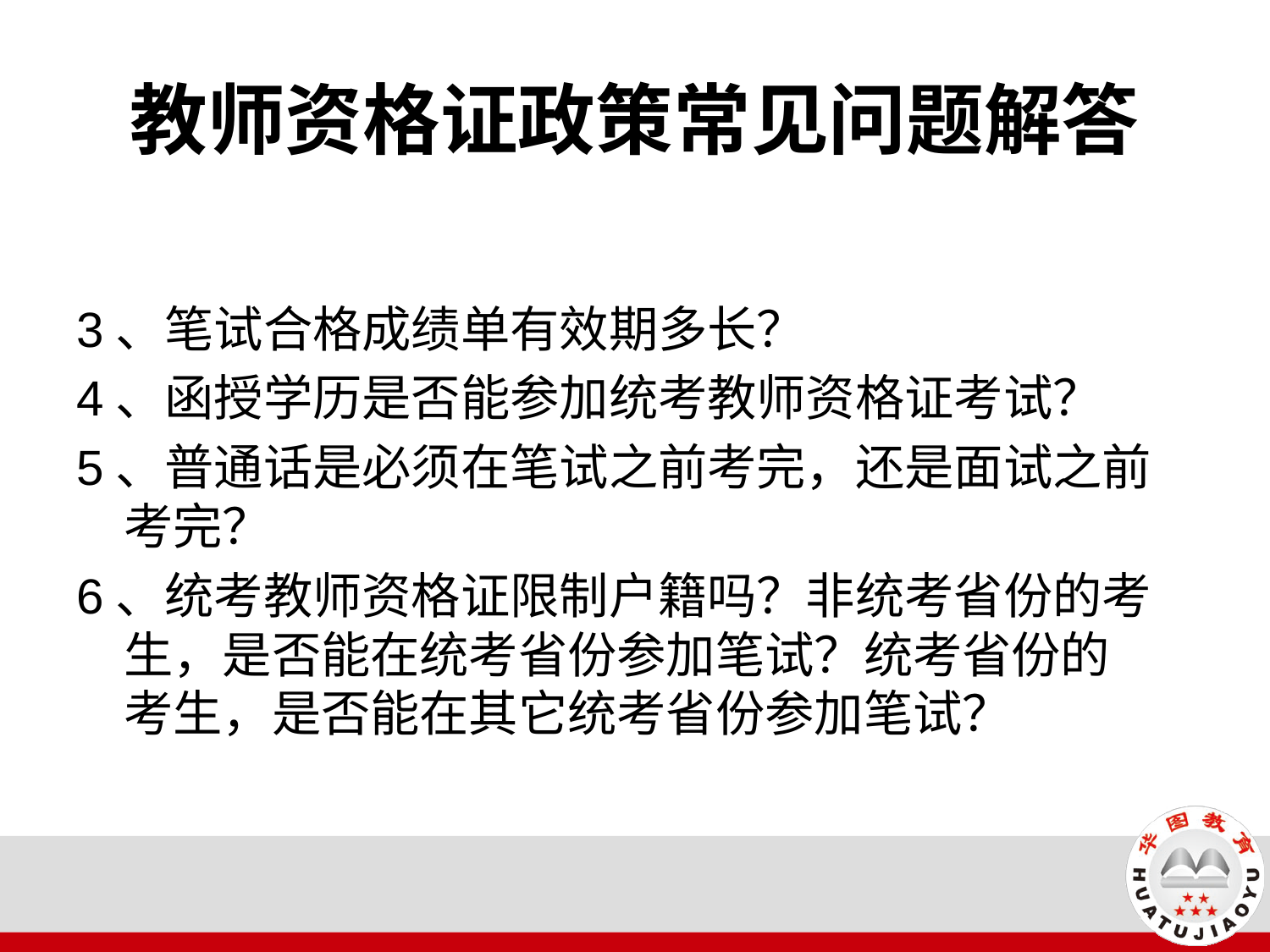

教师资格证政策常见问题解答

3、笔试合格成绩单有效期多长？
4、函授学历是否能参加统考教师资格证考试？
5、普通话是必须在笔试之前考完，还是面试之前考完？
6、统考教师资格证限制户籍吗？非统考省份的考生，是否能在统考省份参加笔试？统考省份的考生，是否能在其它统考省份参加笔试？